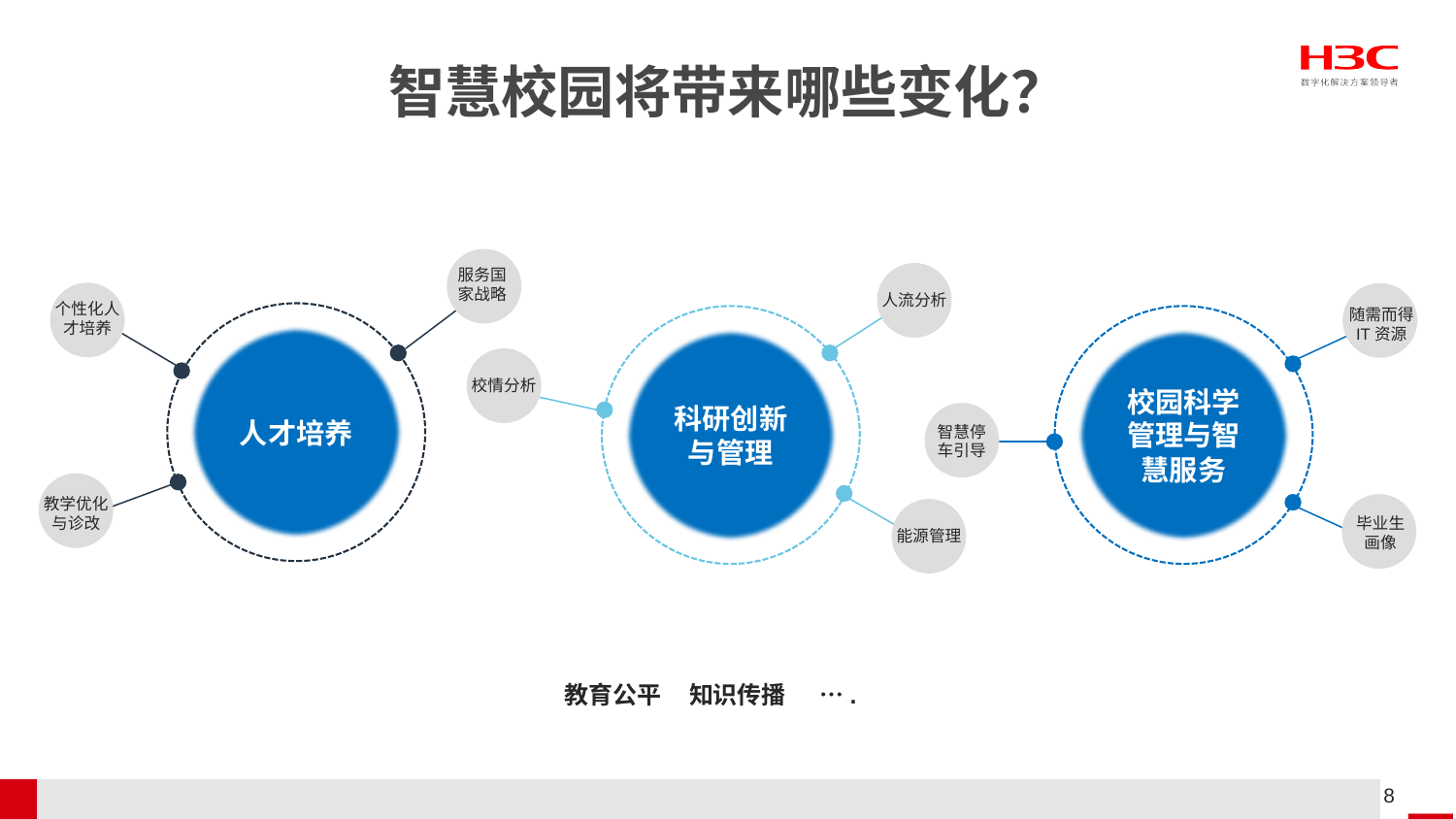

# 智慧校园将带来哪些变化？

服务国
家战略

人流分析
个性化人
才培养
随需而得
IT资源

人才培养
科研创新与管理
校园科学管理与智慧服务

校情分析

智慧停
车引导

教学优化
与诊改

毕业生
画像
能源管理
教育公平     知识传播      ….